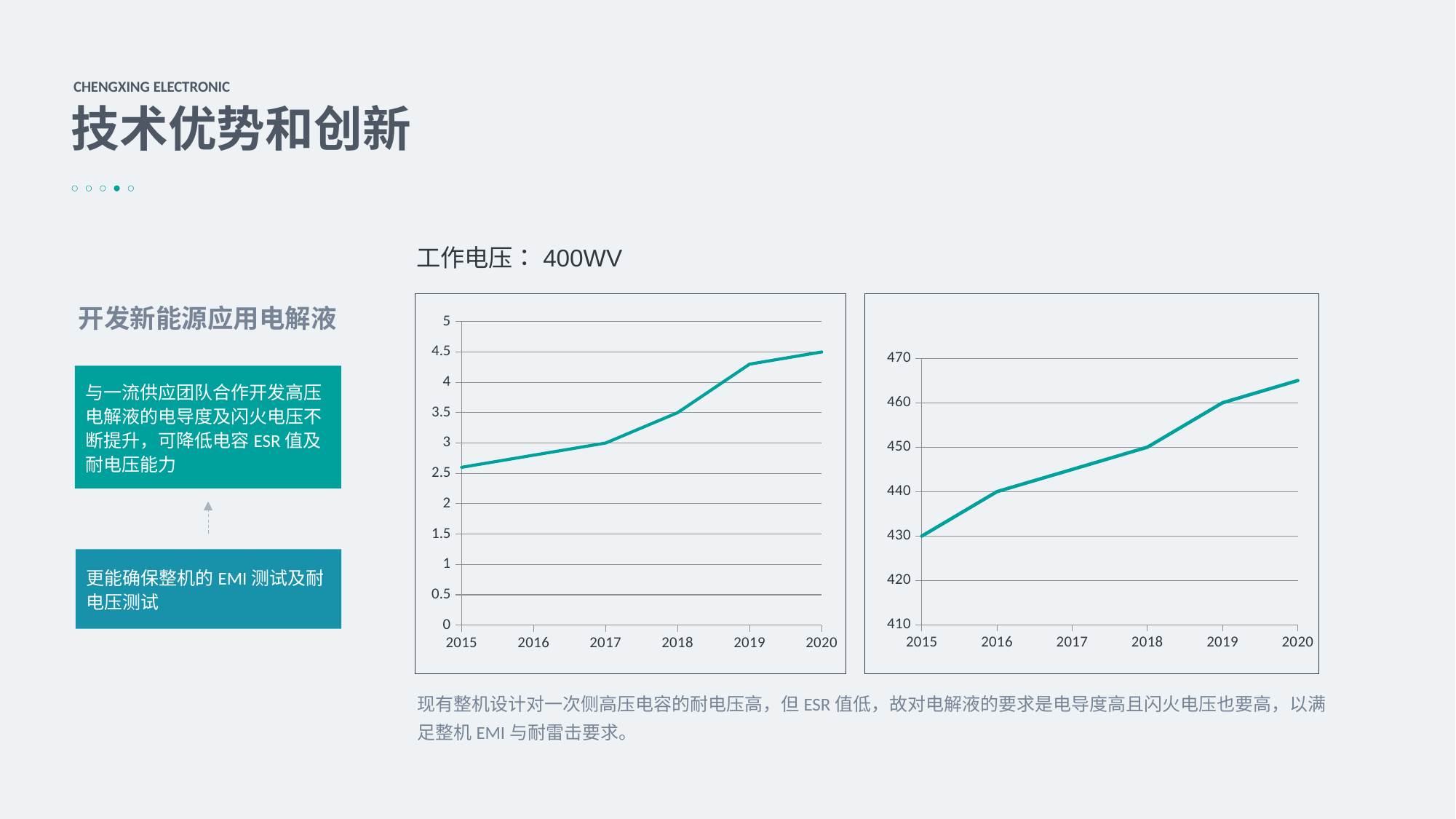

CHENGXING ELECTRONIC
技术优势和创新

工作电压：400WV
开发新能源应用电解液

### Chart

| Category | 1 | 1 |
|---|---|---|
| 2015 | 2.6 | 2.6 |
| 2016 | 2.8 | 2.8 |
| 2017 | 3.0 | 3.0 |
| 2018 | 3.5 | 3.5 |
| 2019 | 4.3 | 4.3 |
| 2020 | 4.5 | 4.5 |

### Chart

| Category | 1 | 1 |
|---|---|---|
| 2015 | 430.0 | 430.0 |
| 2016 | 440.0 | 440.0 |
| 2017 | 445.0 | 445.0 |
| 2018 | 450.0 | 450.0 |
| 2019 | 460.0 | 460.0 |
| 2020 | 465.0 | 465.0 |
与一流供应团队合作开发高压电解液的电导度及闪火电压不断提升，可降低电容ESR值及耐电压能力
更能确保整机的EMI测试及耐电压测试
现有整机设计对一次侧高压电容的耐电压高，但ESR值低，故对电解液的要求是电导度高且闪火电压也要高，以满足整机EMI与耐雷击要求。